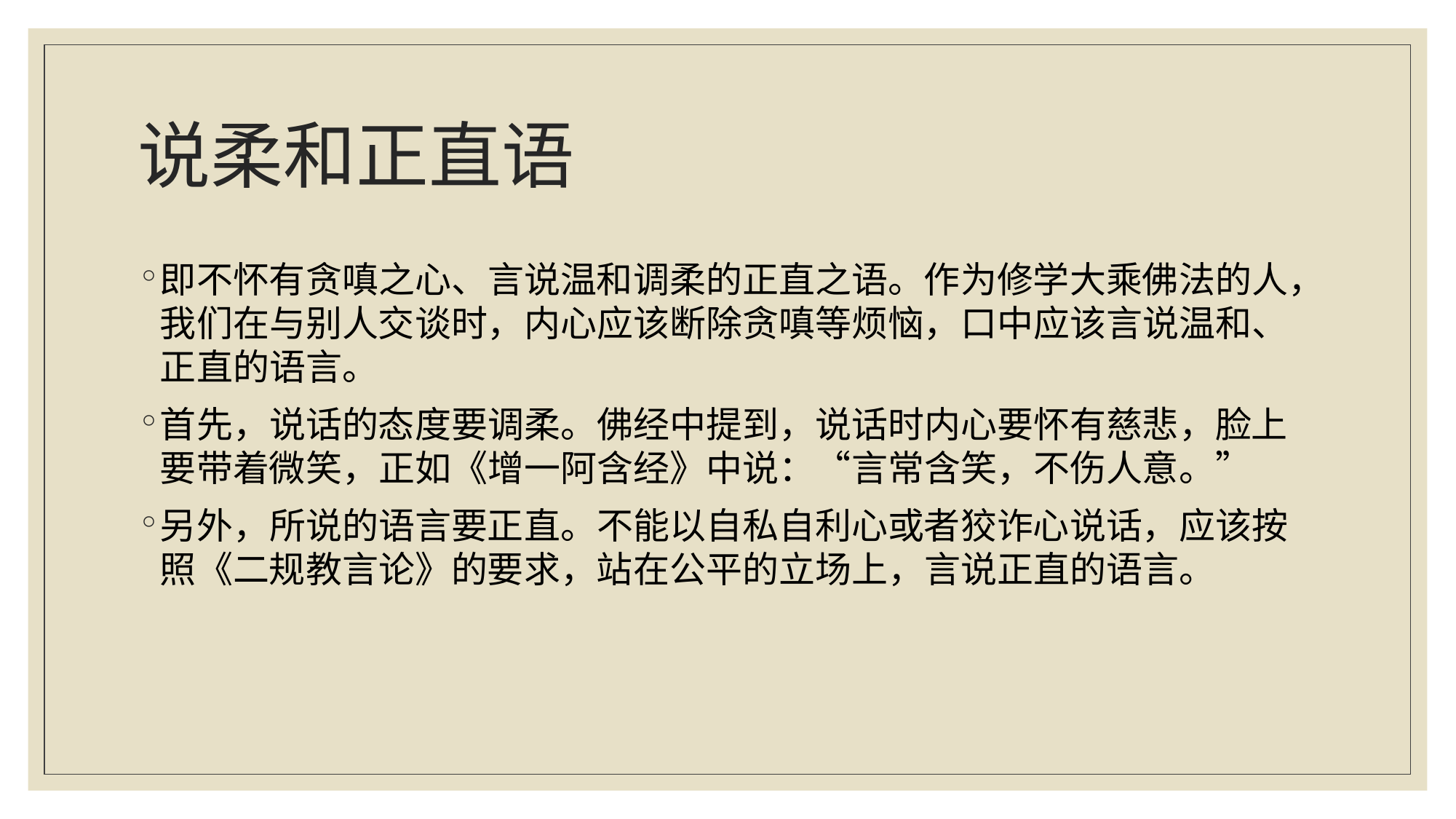

# 说柔和正直语
即不怀有贪嗔之心、言说温和调柔的正直之语。作为修学大乘佛法的人，我们在与别人交谈时，内心应该断除贪嗔等烦恼，口中应该言说温和、正直的语言。
首先，说话的态度要调柔。佛经中提到，说话时内心要怀有慈悲，脸上要带着微笑，正如《增一阿含经》中说：“言常含笑，不伤人意。”
另外，所说的语言要正直。不能以自私自利心或者狡诈心说话，应该按照《二规教言论》的要求，站在公平的立场上，言说正直的语言。